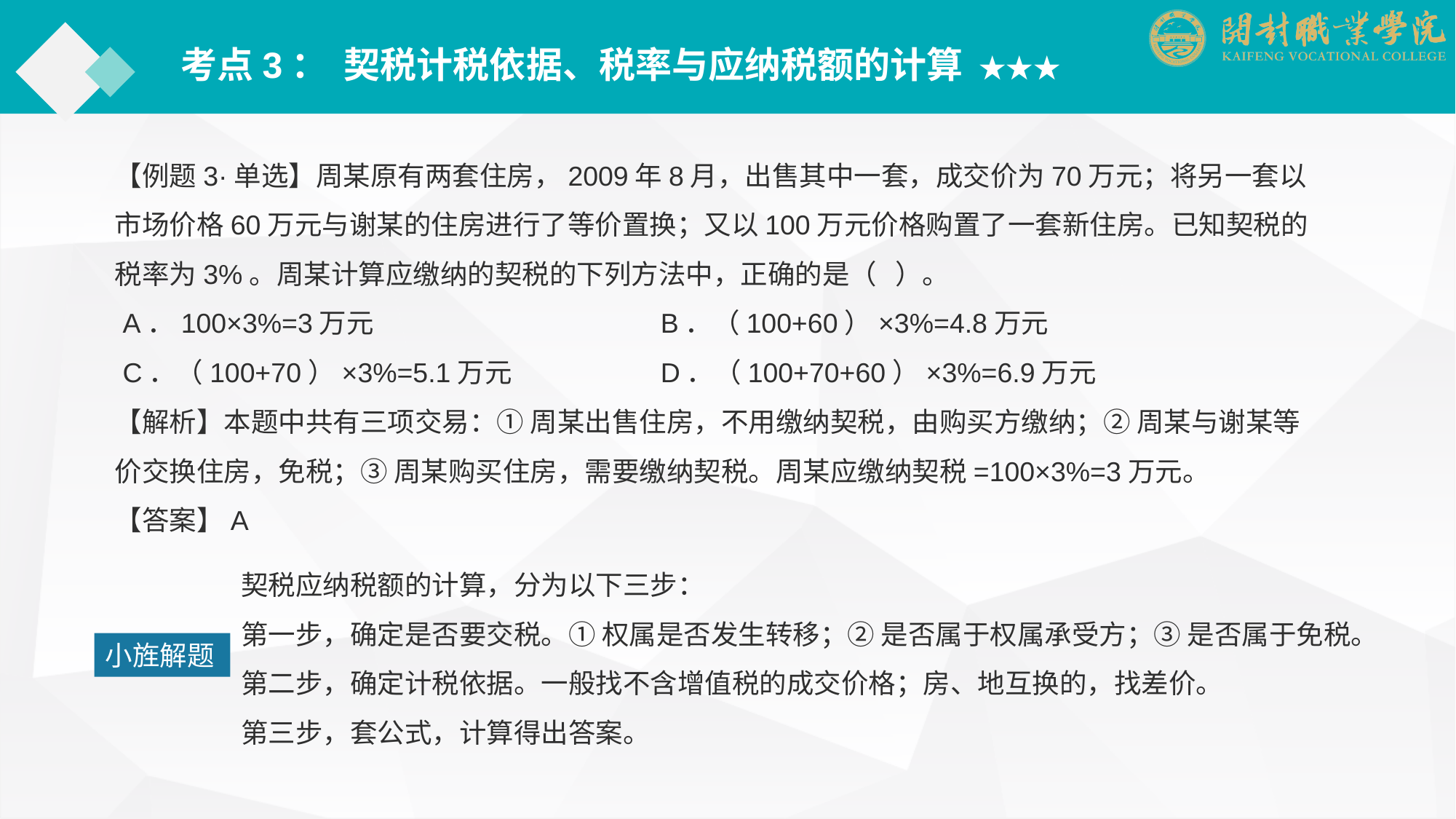

考点3：  契税计税依据、税率与应纳税额的计算  ★★★
【例题3·单选】周某原有两套住房，2009年8月，出售其中一套，成交价为70万元；将另一套以市场价格60万元与谢某的住房进行了等价置换；又以100万元价格购置了一套新住房。已知契税的税率为3%。周某计算应缴纳的契税的下列方法中，正确的是（   ）。
 A．100×3%=3万元			B．（100+60）×3%=4.8万元
 C．（100+70）×3%=5.1万元		D．（100+70+60）×3%=6.9万元
【解析】本题中共有三项交易：① 周某出售住房，不用缴纳契税，由购买方缴纳；② 周某与谢某等价交换住房，免税；③ 周某购买住房，需要缴纳契税。周某应缴纳契税=100×3%=3万元。
【答案】A
契税应纳税额的计算，分为以下三步：
第一步，确定是否要交税。① 权属是否发生转移；② 是否属于权属承受方；③ 是否属于免税。
第二步，确定计税依据。一般找不含增值税的成交价格；房、地互换的，找差价。
第三步，套公式，计算得出答案。
小旌解题